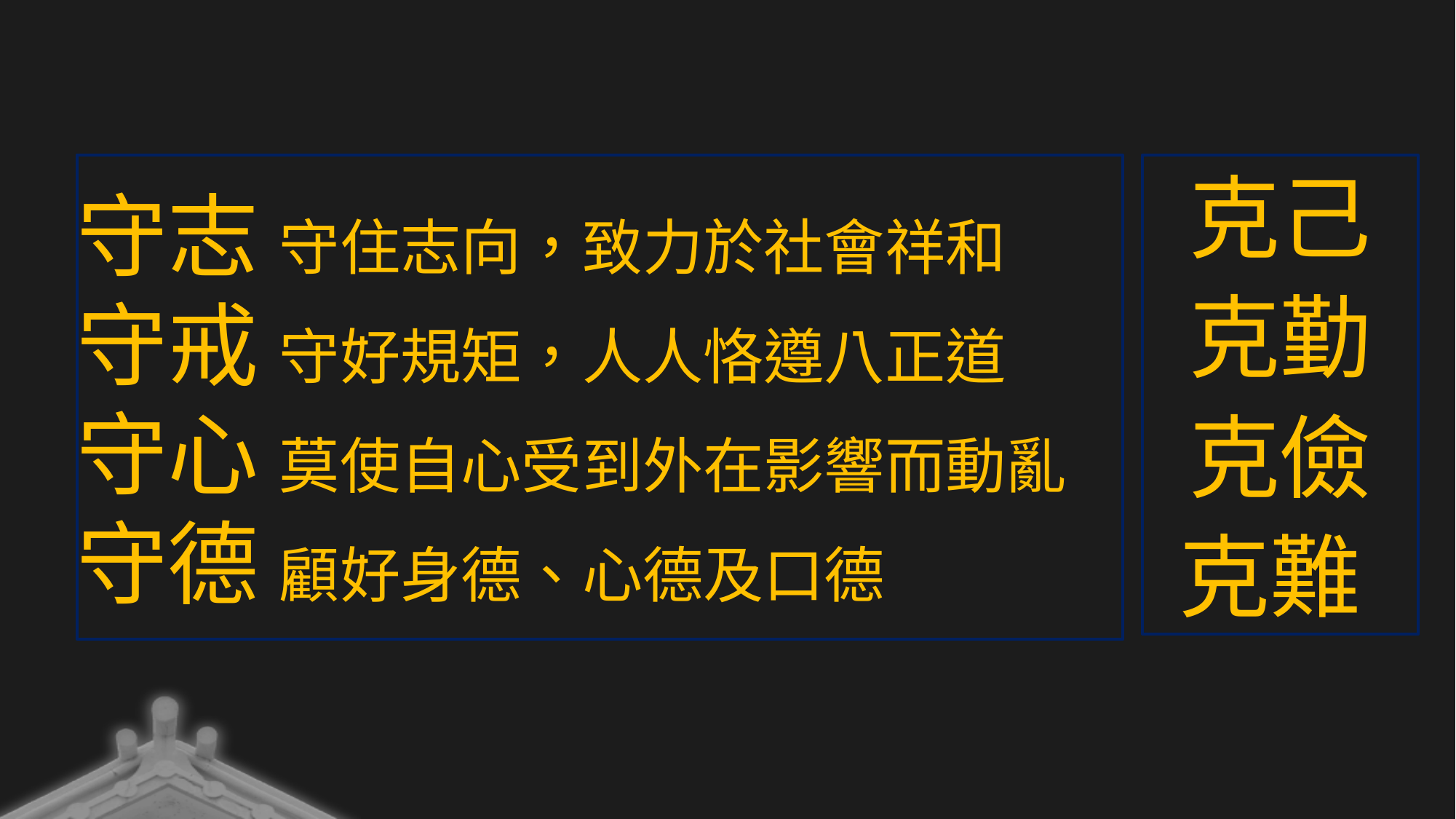

守志 守住志向，致力於社會祥和
守戒 守好規矩，人人恪遵八正道
守心 莫使自心受到外在影響而動亂
守德 顧好身德、心德及口德
克己
克勤
克儉
克難